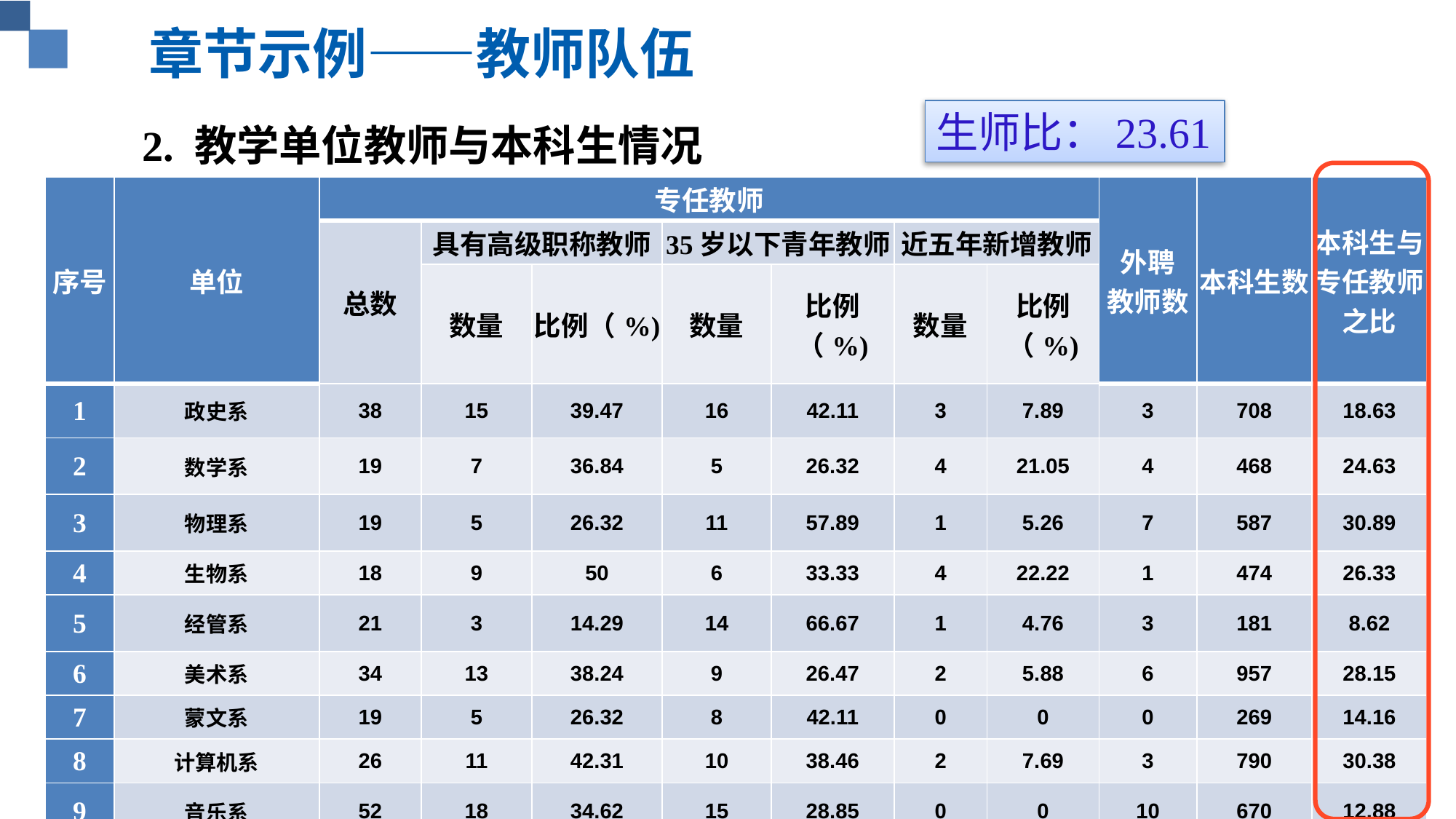

章节示例——教师队伍

       2. 教学单位教师与本科生情况
生师比：23.61

| 序号 | 单位 | 专任教师 |  |  |  |  |  |  | 外聘 教师数 | 本科生数 | 本科生与专任教师之比 |
| --- | --- | --- | --- | --- | --- | --- | --- | --- | --- | --- | --- |
|  |  | 总数 | 具有高级职称教师 |  | 35岁以下青年教师 |  | 近五年新增教师 |  |  |  |  |
|  |  |  | 数量 | 比例（%) | 数量 | 比例（%) | 数量 | 比例（%) |  |  |  |
| 1 | 政史系 | 38 | 15 | 39.47 | 16 | 42.11 | 3 | 7.89 | 3 | 708 | 18.63 |
| 2 | 数学系 | 19 | 7 | 36.84 | 5 | 26.32 | 4 | 21.05 | 4 | 468 | 24.63 |
| 3 | 物理系 | 19 | 5 | 26.32 | 11 | 57.89 | 1 | 5.26 | 7 | 587 | 30.89 |
| 4 | 生物系 | 18 | 9 | 50 | 6 | 33.33 | 4 | 22.22 | 1 | 474 | 26.33 |
| 5 | 经管系 | 21 | 3 | 14.29 | 14 | 66.67 | 1 | 4.76 | 3 | 181 | 8.62 |
| 6 | 美术系 | 34 | 13 | 38.24 | 9 | 26.47 | 2 | 5.88 | 6 | 957 | 28.15 |
| 7 | 蒙文系 | 19 | 5 | 26.32 | 8 | 42.11 | 0 | 0 | 0 | 269 | 14.16 |
| 8 | 计算机系 | 26 | 11 | 42.31 | 10 | 38.46 | 2 | 7.69 | 3 | 790 | 30.38 |
| 9 | 音乐系 | 52 | 18 | 34.62 | 15 | 28.85 | 0 | 0 | 10 | 670 | 12.88 |
| 10 | 政史系 | 38 | 15 | 39.47 | 16 | 42.11 | 3 | 7.89 | 3 | 708 | 18.63 |